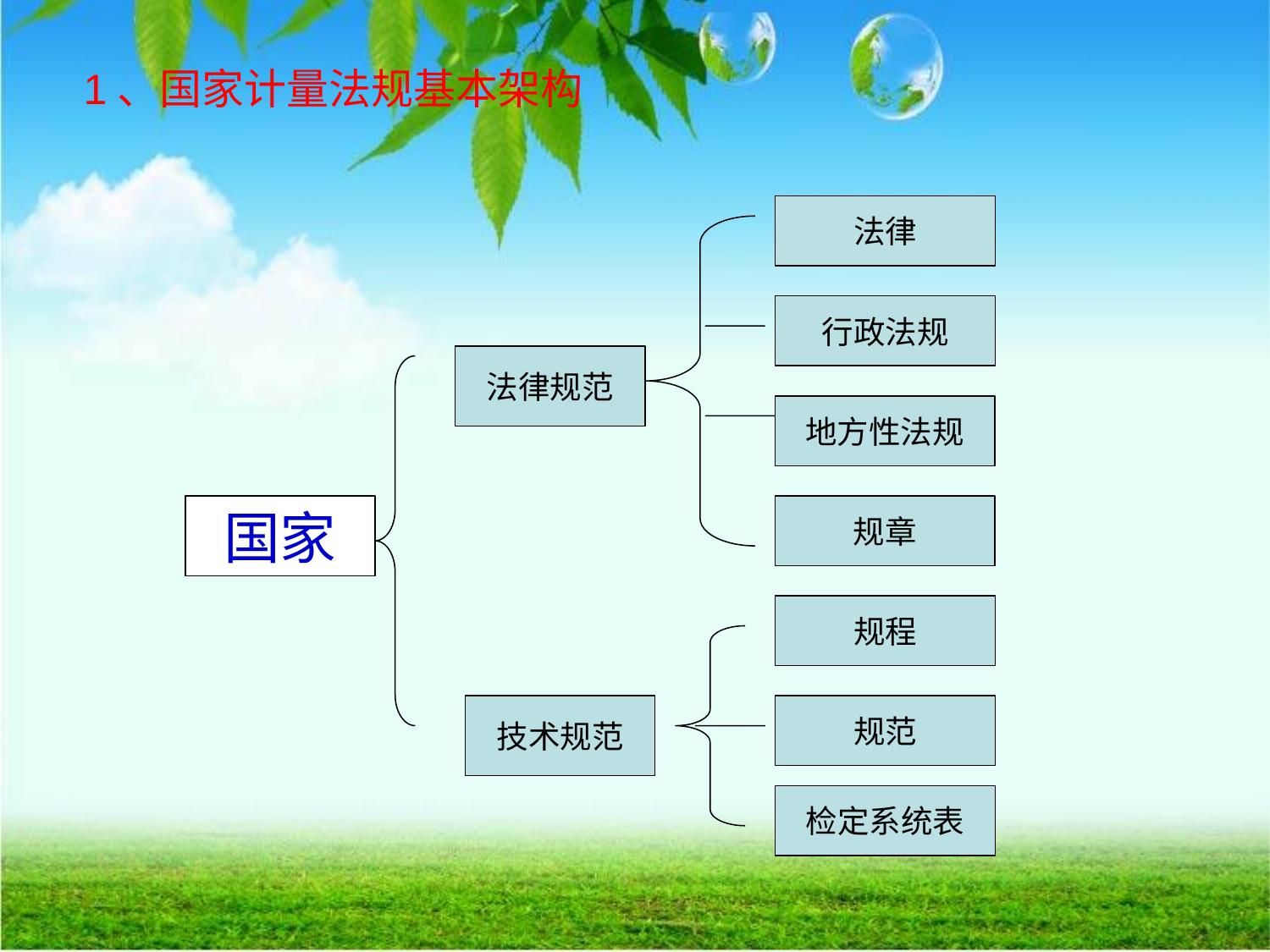

# 1、国家计量法规基本架构

法律

行政法规

法律规范

地方性法规

国家
规章
规程

技术规范
规范

检定系统表